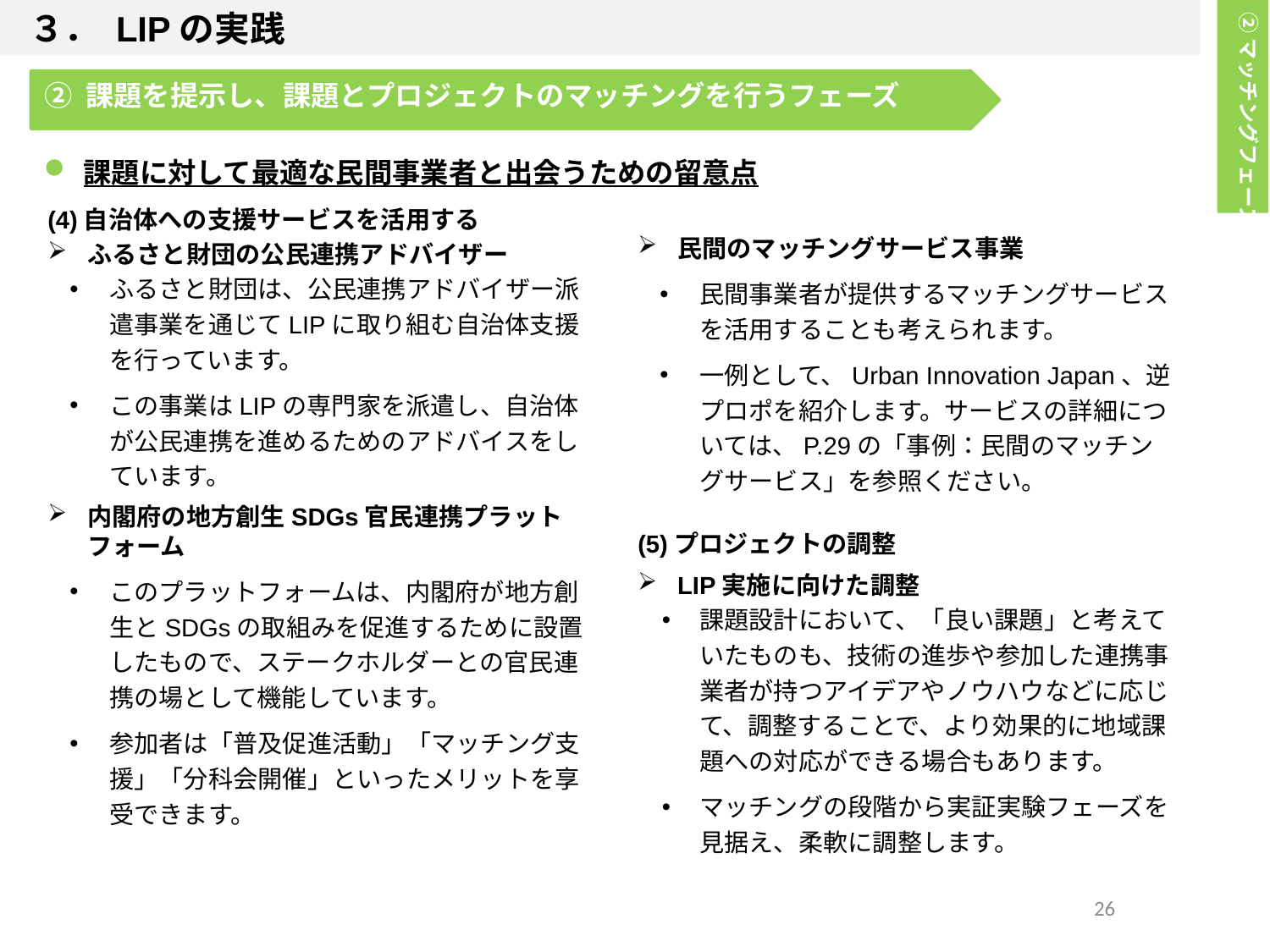

３． LIPの実践
②マッチングフェーズ
３.LIPの実践
② 課題を提示し、課題とプロジェクトのマッチングを行うフェーズ
課題に対して最適な民間事業者と出会うための留意点
(4)自治体への支援サービスを活用する
ふるさと財団の公民連携アドバイザー
ふるさと財団は、公民連携アドバイザー派遣事業を通じてLIPに取り組む自治体支援を行っています。
この事業はLIPの専門家を派遣し、自治体が公民連携を進めるためのアドバイスをしています。
内閣府の地方創生SDGs官民連携プラットフォーム
このプラットフォームは、内閣府が地方創生とSDGsの取組みを促進するために設置したもので、ステークホルダーとの官民連携の場として機能しています。
参加者は「普及促進活動」「マッチング支援」「分科会開催」といったメリットを享受できます。
民間のマッチングサービス事業
民間事業者が提供するマッチングサービスを活用することも考えられます。
一例として、Urban Innovation Japan、逆プロポを紹介します。サービスの詳細については、P.29の「事例：民間のマッチングサービス」を参照ください。

(5)プロジェクトの調整
LIP実施に向けた調整
課題設計において、「良い課題」と考えていたものも、技術の進歩や参加した連携事業者が持つアイデアやノウハウなどに応じて、調整することで、より効果的に地域課題への対応ができる場合もあります。
マッチングの段階から実証実験フェーズを見据え、柔軟に調整します。
26